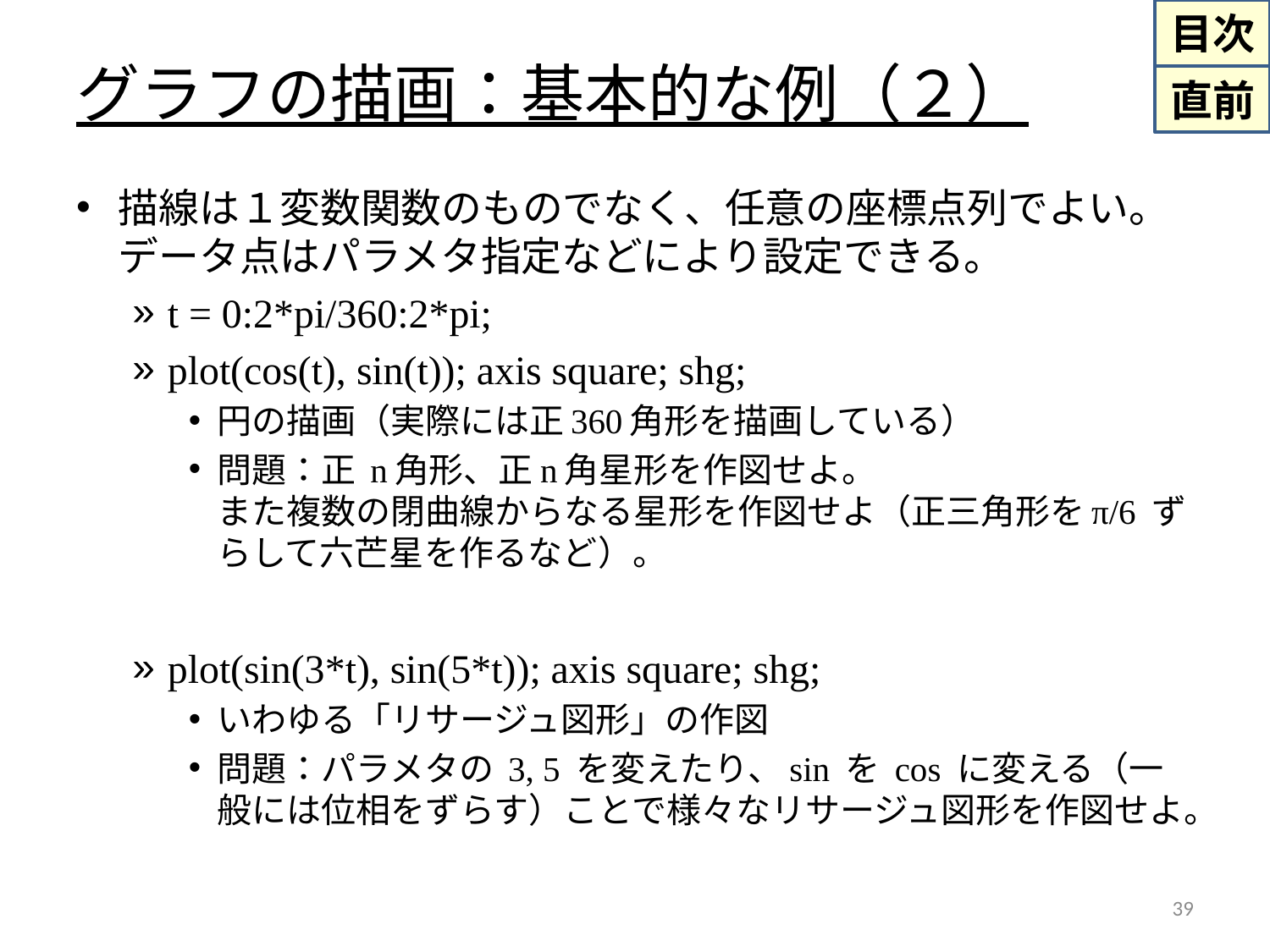

# グラフの描画：基本的な例（２）
描線は１変数関数のものでなく、任意の座標点列でよい。データ点はパラメタ指定などにより設定できる。
t = 0:2*pi/360:2*pi;
plot(cos(t), sin(t)); axis square; shg;
円の描画（実際には正360角形を描画している）
問題：正 n角形、正n角星形を作図せよ。
また複数の閉曲線からなる星形を作図せよ（正三角形をπ/6 ずらして六芒星を作るなど）。

plot(sin(3*t), sin(5*t)); axis square; shg;
いわゆる「リサージュ図形」の作図
問題：パラメタの 3, 5 を変えたり、sin を cos に変える（一般には位相をずらす）ことで様々なリサージュ図形を作図せよ。
39